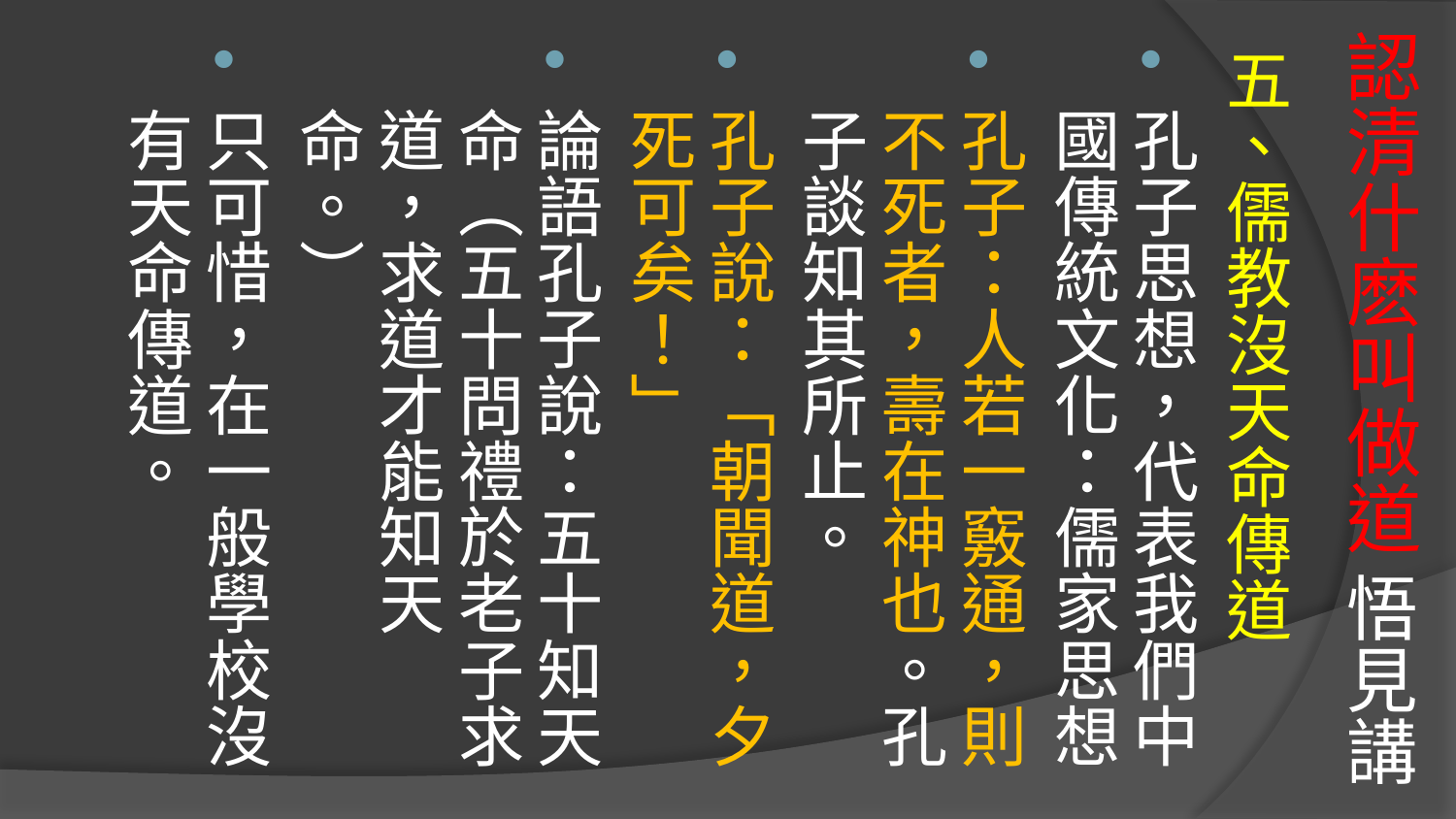

# 認清什麽叫做道 悟見講
五、儒教沒天命傳道
孔子思想，代表我們中國傳統文化：儒家思想
孔子：人若一竅通，則不死者，壽在神也。孔子談知其所止。
孔子說：「朝聞道，夕死可矣！」
論語孔子說：五十知天命（五十問禮於老子求道，求道才能知天命。）
只可惜，在一般學校沒有天命傳道。